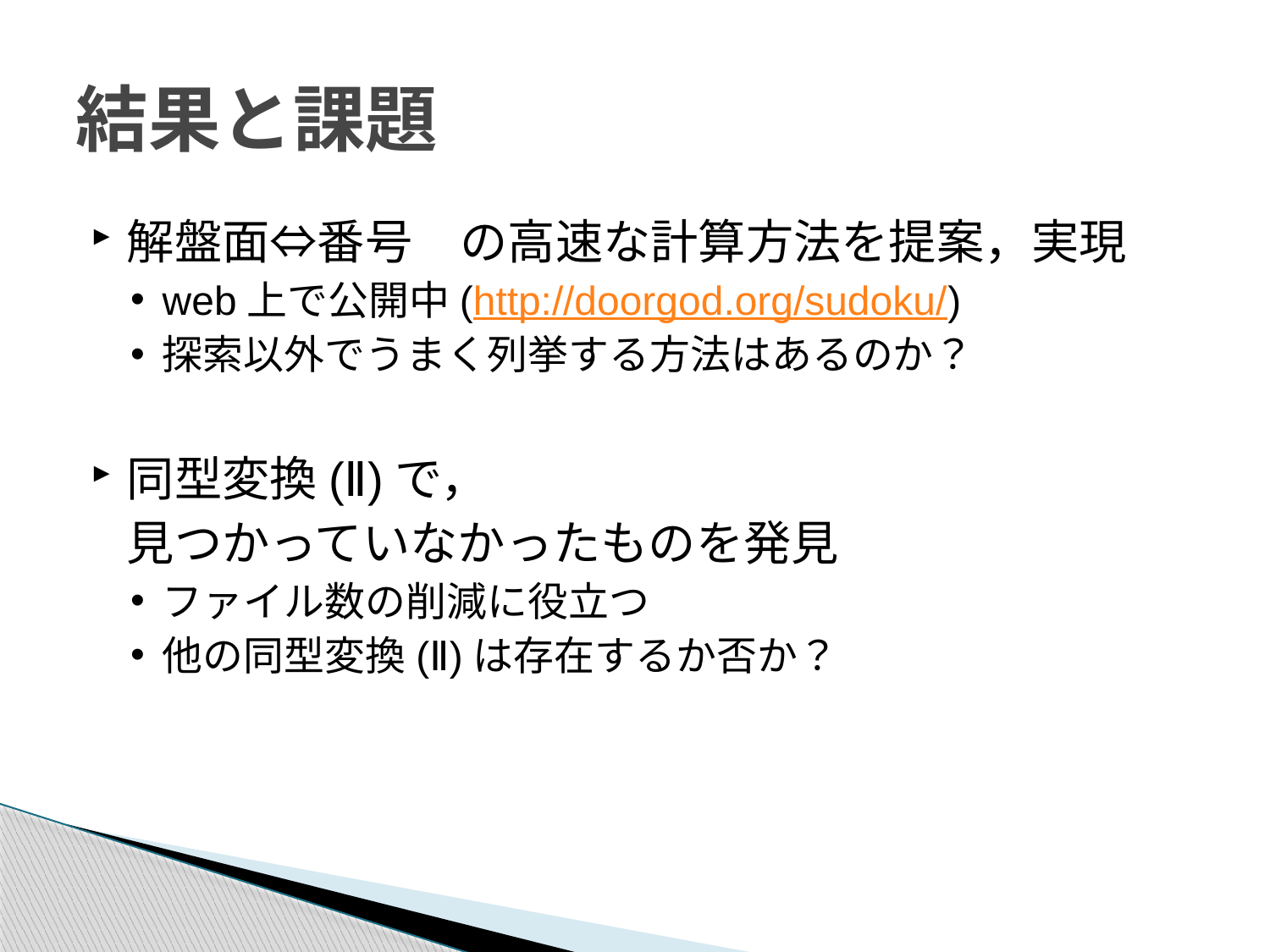

# 結果と課題
解盤面⇔番号　の高速な計算方法を提案，実現
web上で公開中(http://doorgod.org/sudoku/)
探索以外でうまく列挙する方法はあるのか？

同型変換(Ⅱ)で，
	見つかっていなかったものを発見
ファイル数の削減に役立つ
他の同型変換(Ⅱ)は存在するか否か？